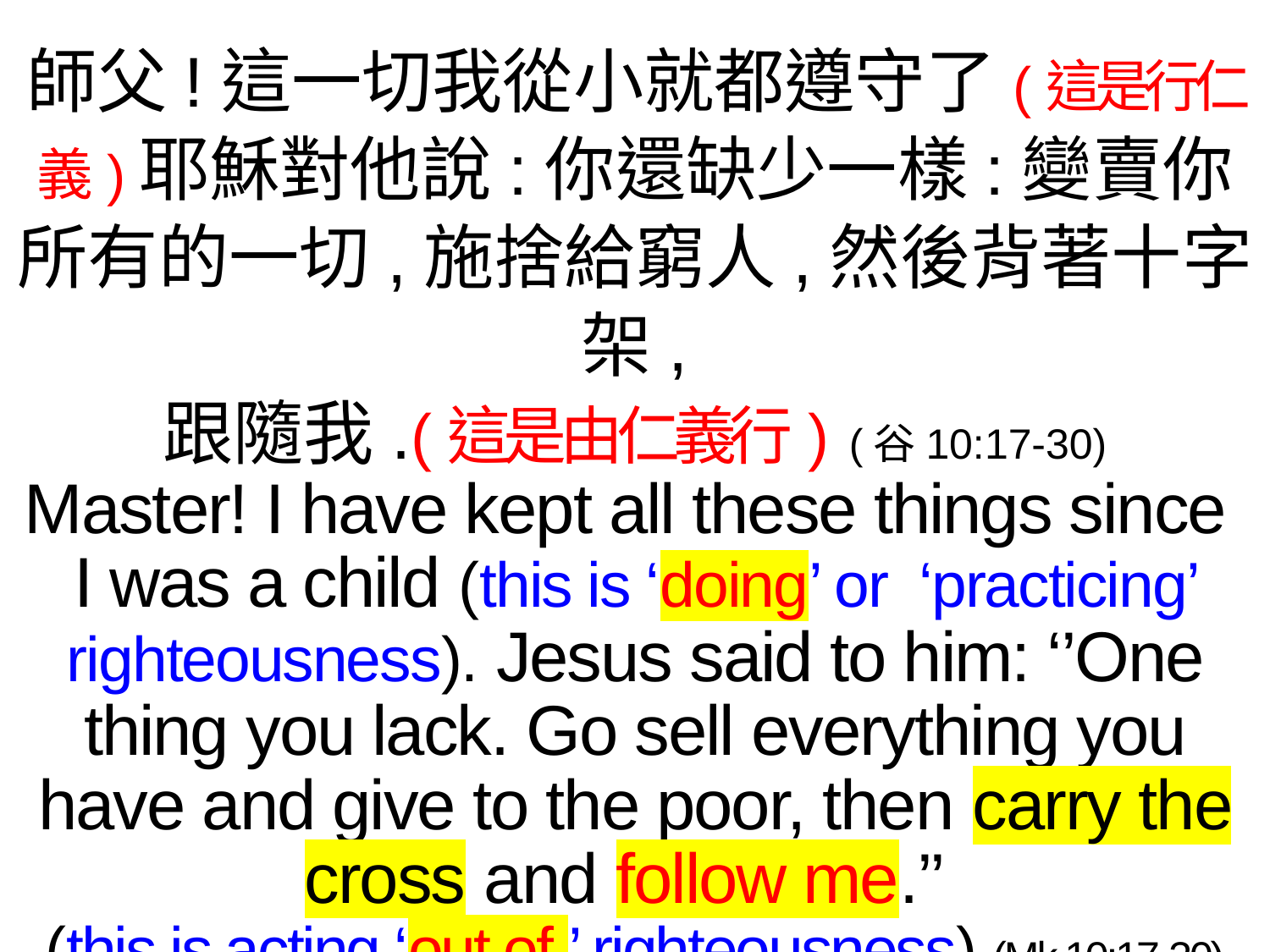

師父!這一切我從小就都遵守了(這是行仁義)耶穌對他說:你還缺少一樣:變賣你所有的一切,施捨給窮人,然後背著十字架,
跟隨我.(這是由仁義行) (谷10:17-30)
Master! I have kept all these things since
I was a child (this is ‘doing’ or  ‘practicing’ righteousness). Jesus said to him: ‘’One thing you lack. Go sell everything you have and give to the poor, then carry the cross and follow me.’’
(this is acting ‘out of ’ righteousness) (Mk 10:17-30)